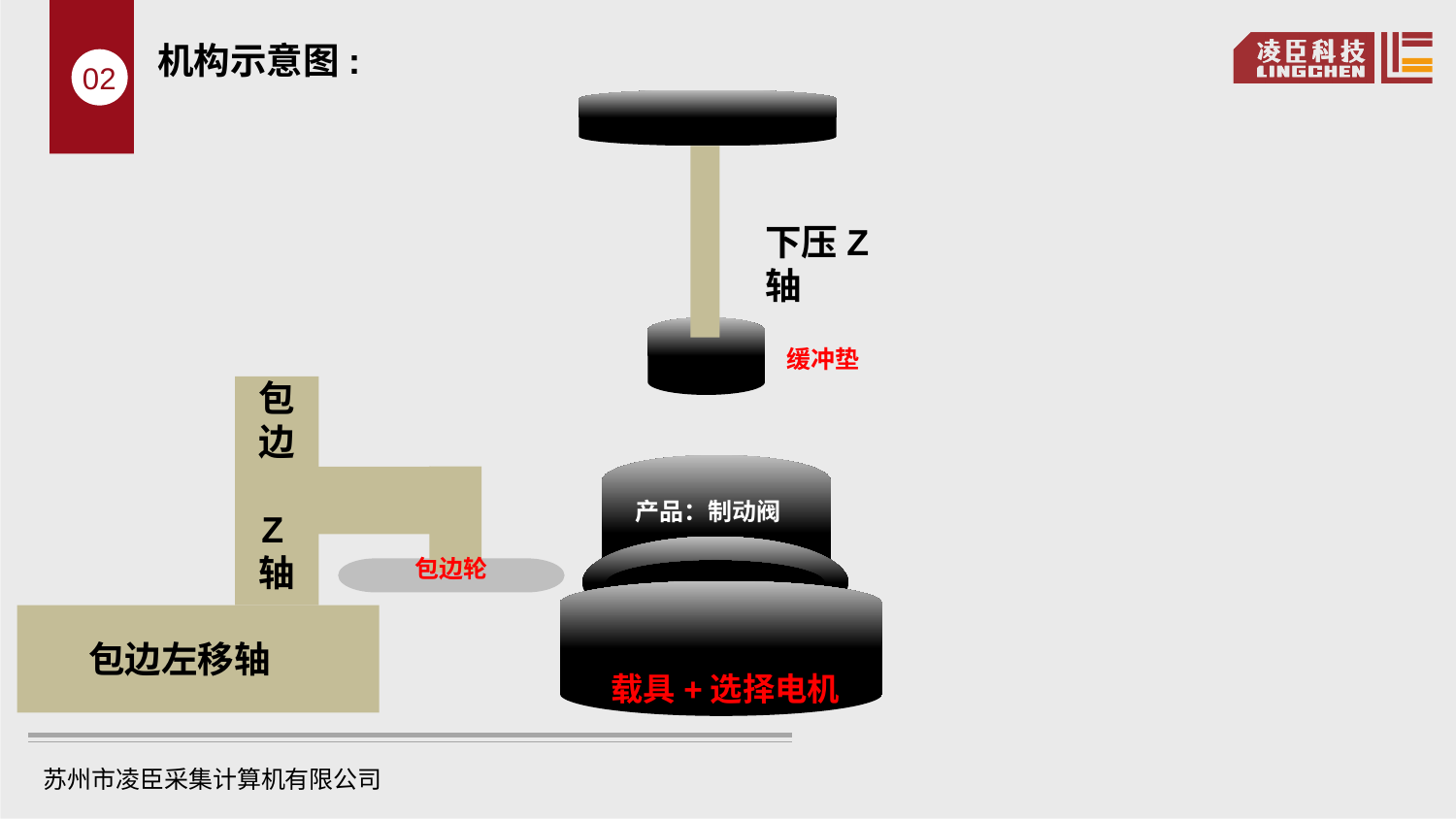

机构示意图:
02

下压Z轴

缓冲垫

包边   Z轴

产品：制动阀

包边轮

包边左移轴
载具+选择电机